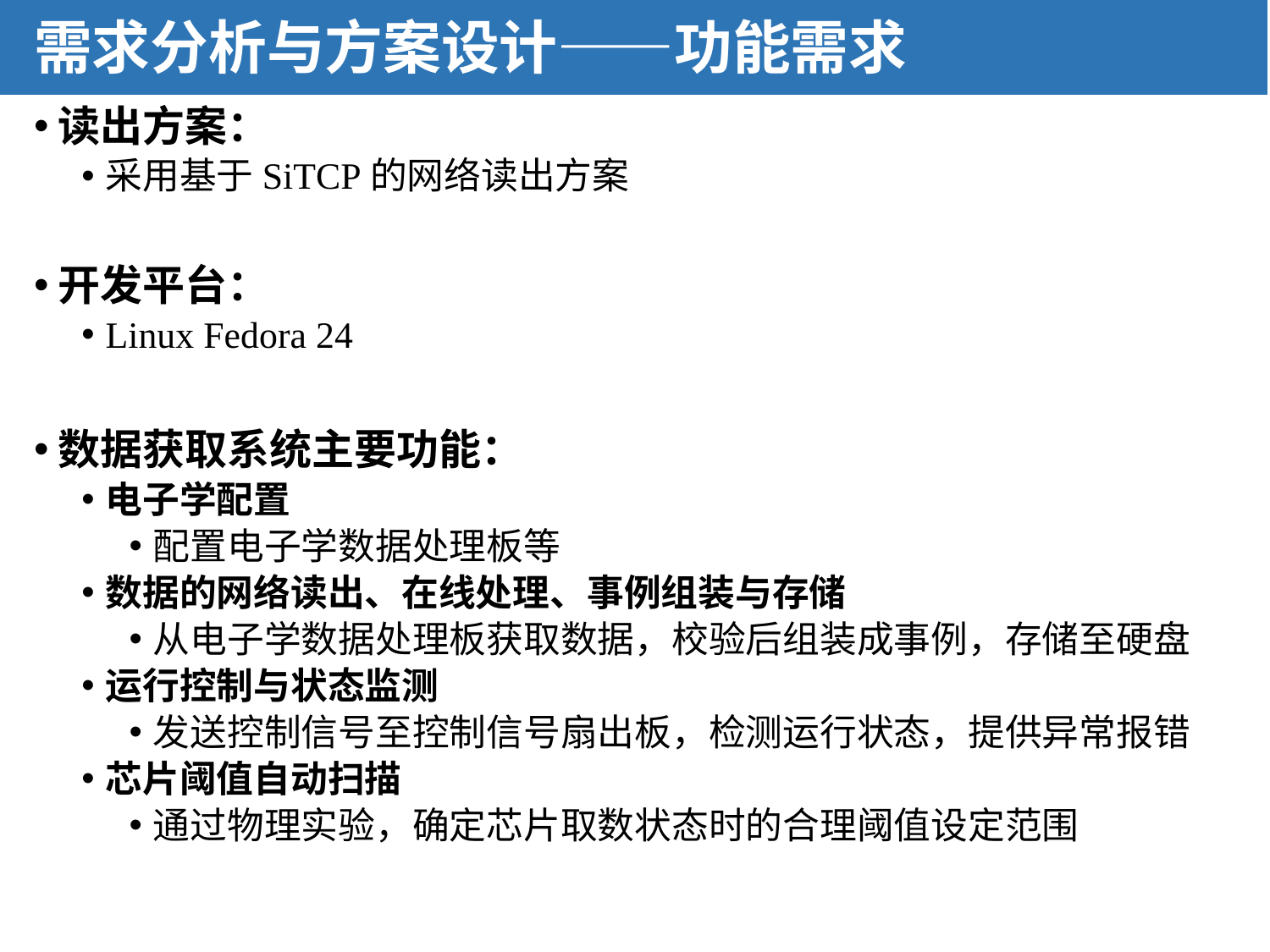

# 需求分析与方案设计——功能需求
读出方案：
采用基于SiTCP的网络读出方案

开发平台：
Linux Fedora 24

数据获取系统主要功能：
电子学配置
配置电子学数据处理板等
数据的网络读出、在线处理、事例组装与存储
从电子学数据处理板获取数据，校验后组装成事例，存储至硬盘
运行控制与状态监测
发送控制信号至控制信号扇出板，检测运行状态，提供异常报错
芯片阈值自动扫描
通过物理实验，确定芯片取数状态时的合理阈值设定范围

9